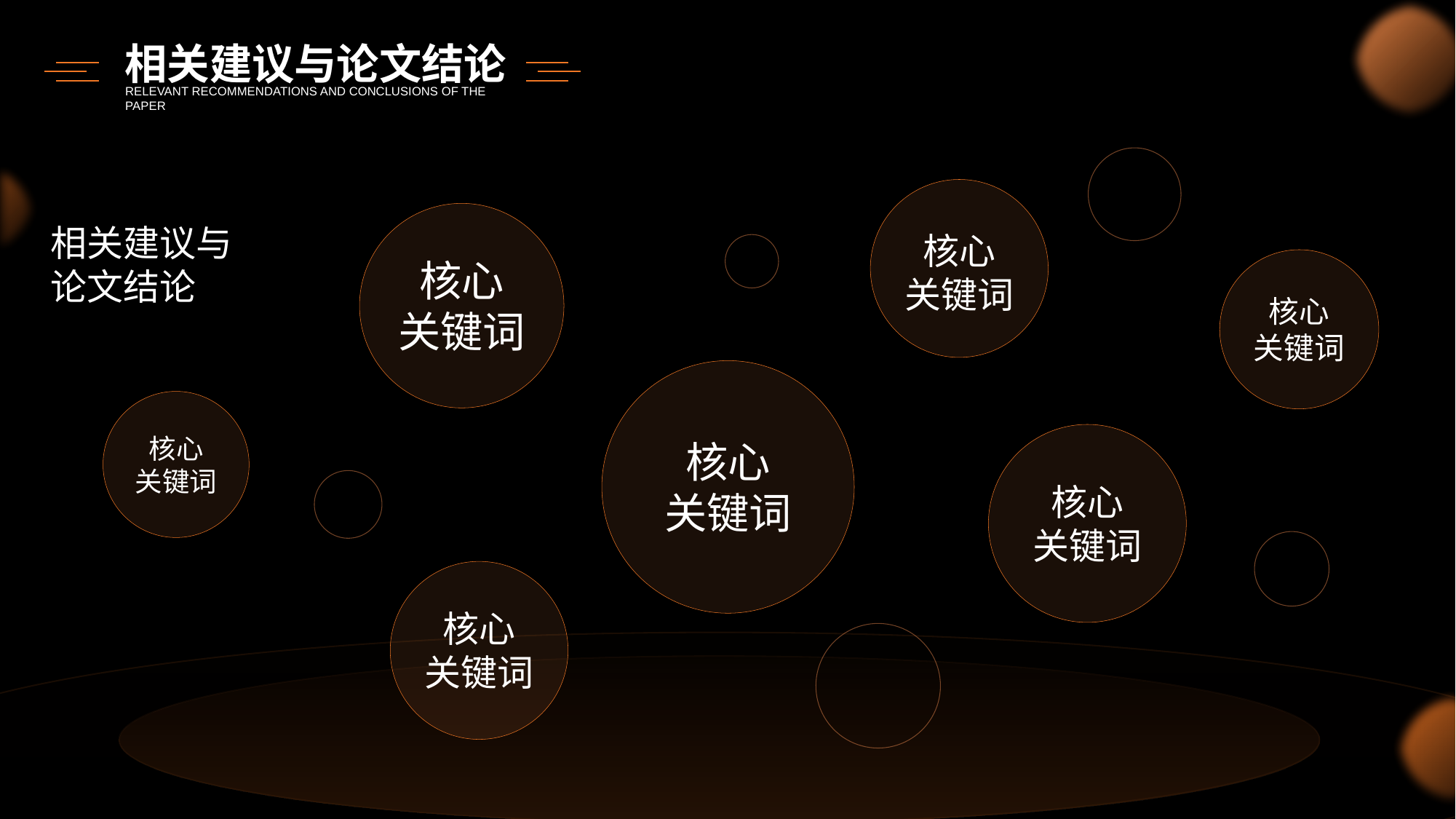

相关建议与论文结论
RELEVANT RECOMMENDATIONS AND CONCLUSIONS OF THE PAPER

相关建议与论文结论
核心
关键词

核心
关键词
核心
关键词

核心
关键词
核心
关键词

核心
关键词

核心
关键词